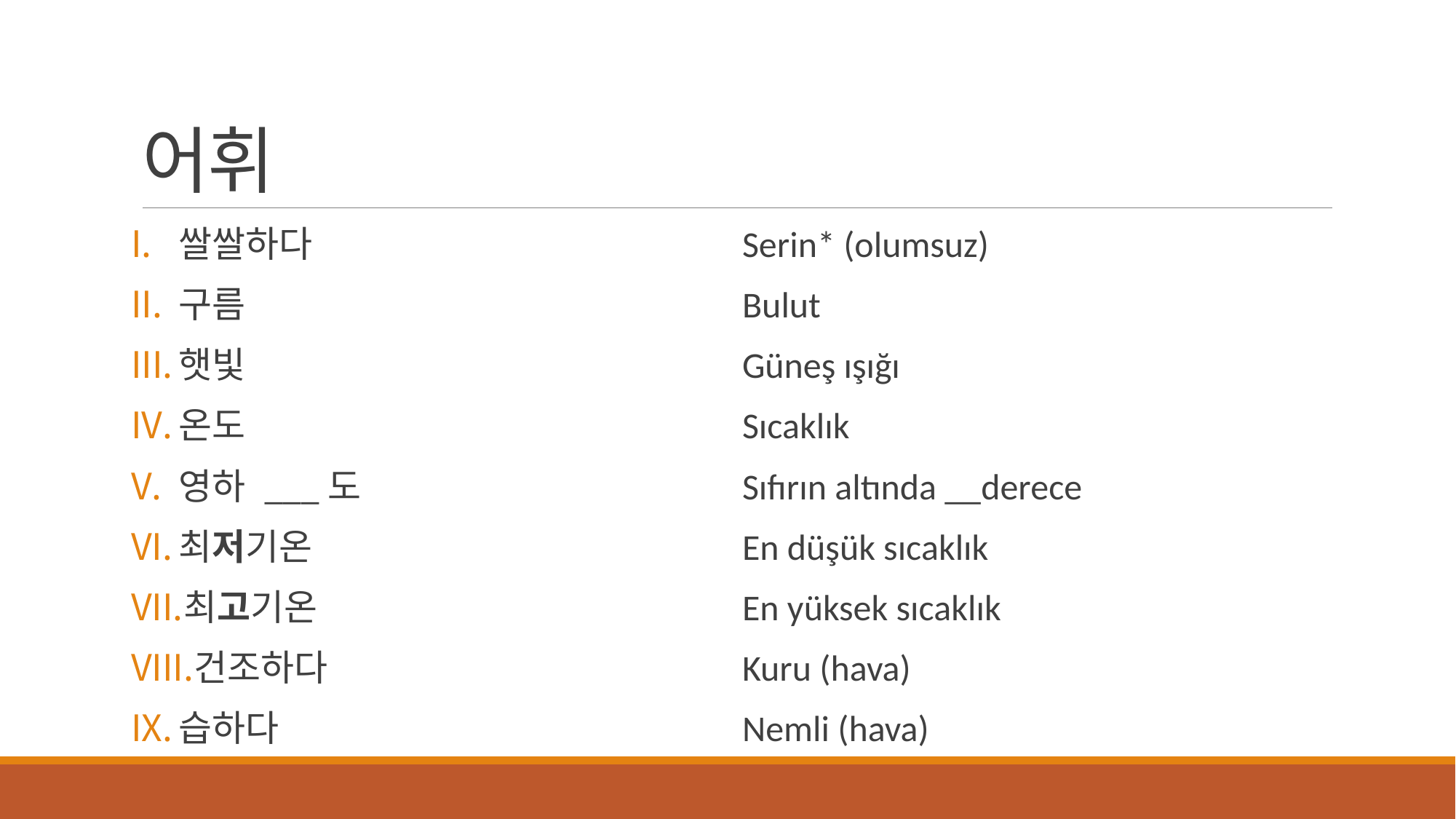

# 어휘
쌀쌀하다
구름
햇빛
온도
영하 ___도
최저기온
최고기온
건조하다
습하다

Serin* (olumsuz)
Bulut
Güneş ışığı
Sıcaklık
Sıfırın altında __derece
En düşük sıcaklık
En yüksek sıcaklık
Kuru (hava)
Nemli (hava)